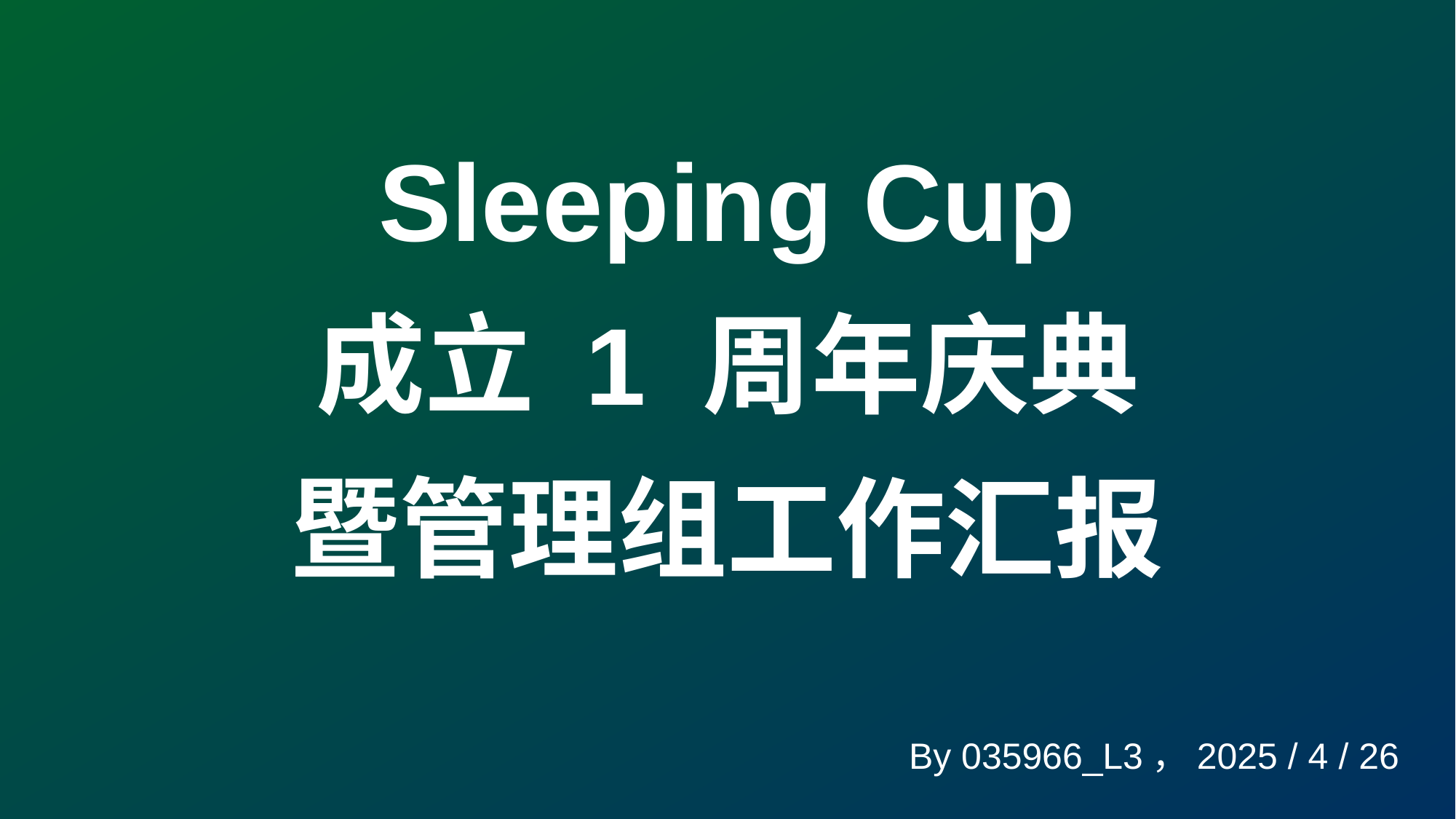

Sleeping Cup
成立 1 周年庆典
暨管理组工作汇报
By 035966_L3，2025 / 4 / 26